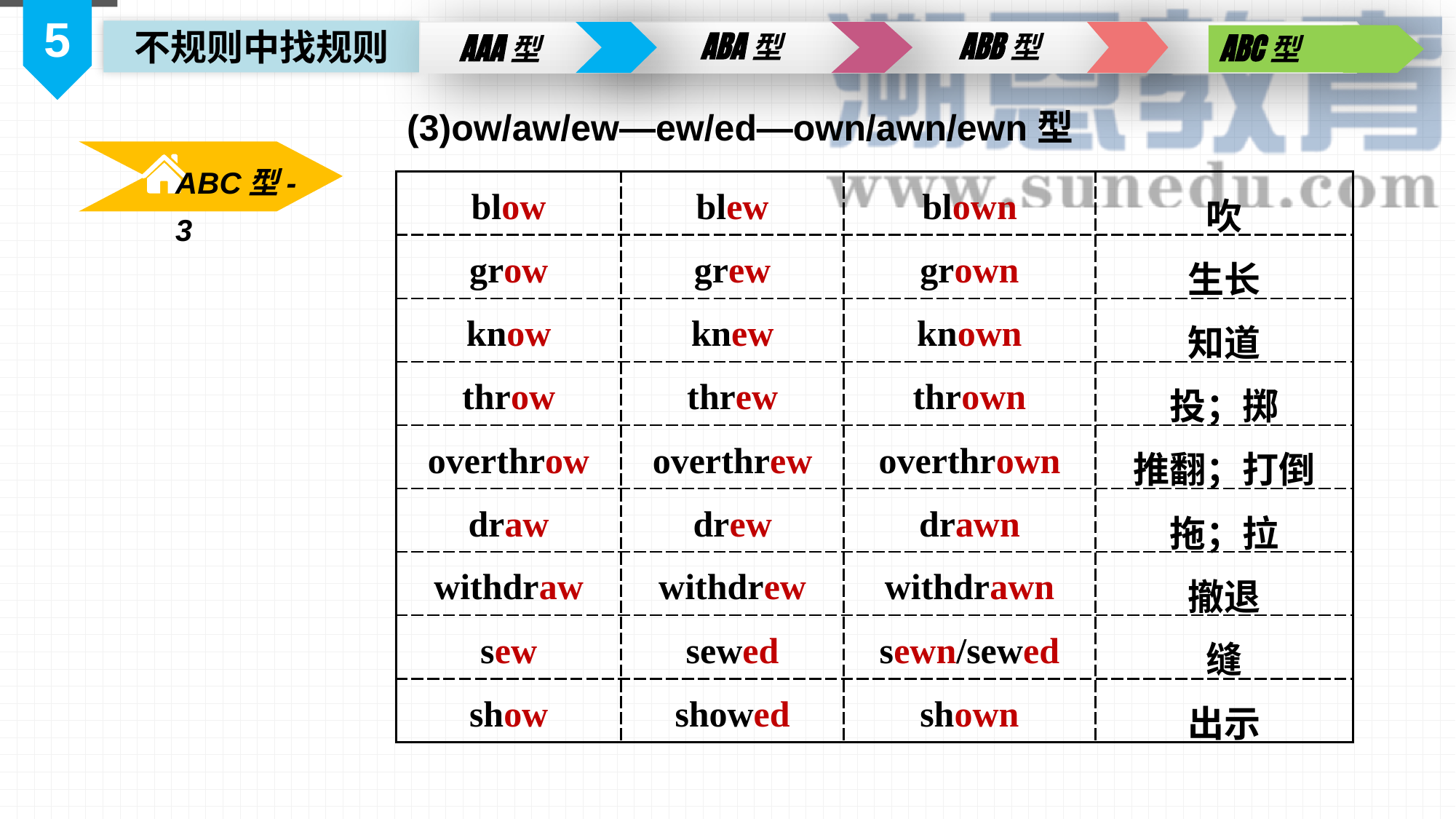

5
不规则中找规则

ABA型
ABB型
AAA型
ABC型

(3)ow/aw/ew—ew/ed—own/awn/ewn型

ABC型-3
| blow | blew | blown | 吹 |
| --- | --- | --- | --- |
| grow | grew | grown | 生长 |
| know | knew | known | 知道 |
| throw | threw | thrown | 投；掷 |
| overthrow | overthrew | overthrown | 推翻；打倒 |
| draw | drew | drawn | 拖；拉 |
| withdraw | withdrew | withdrawn | 撤退 |
| sew | sewed | sewn/sewed | 缝 |
| show | showed | shown | 出示 |